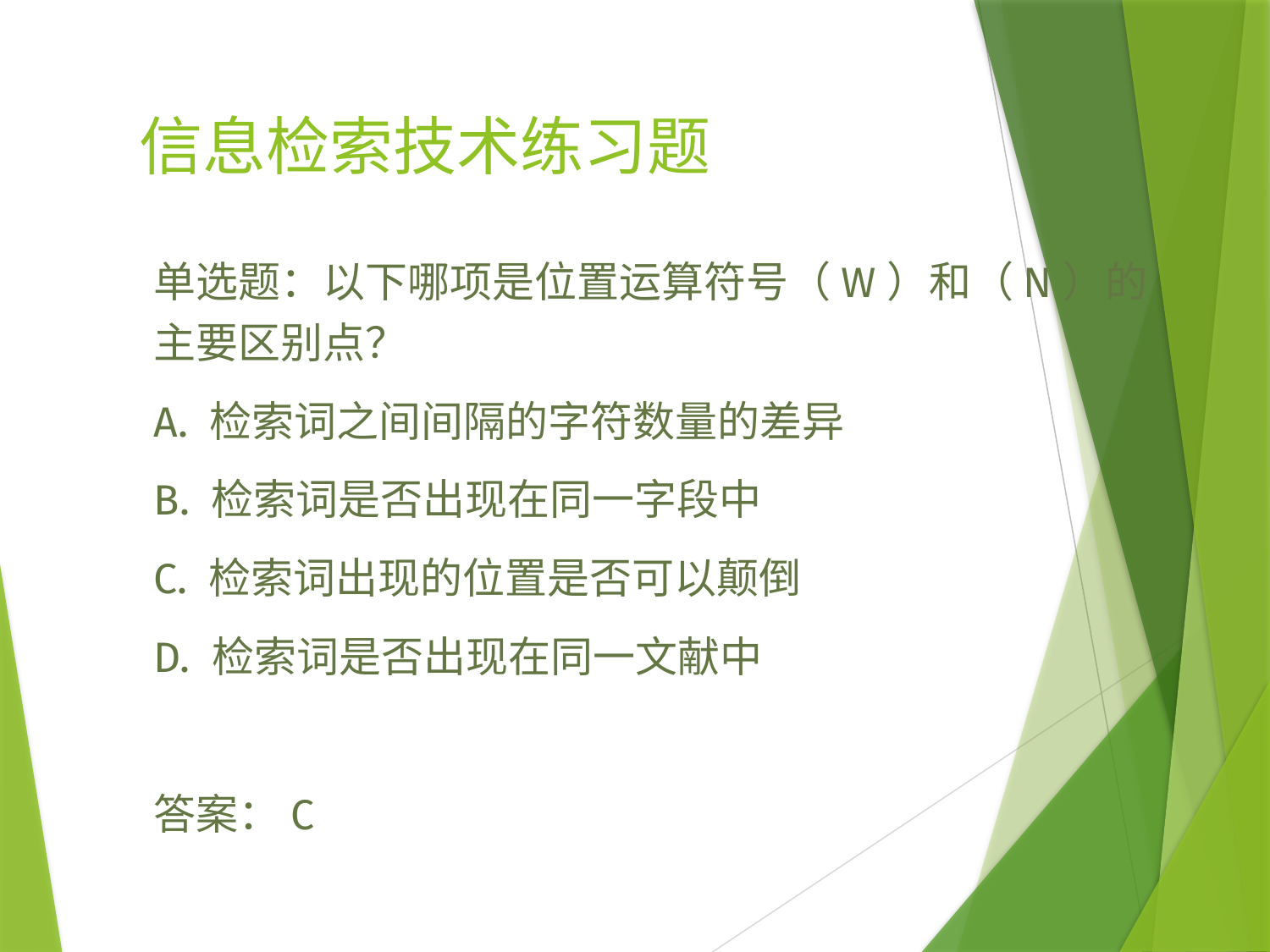

# 信息检索技术练习题
单选题：以下哪项是位置运算符号（W）和（N）的主要区别点？
A. 检索词之间间隔的字符数量的差异
B. 检索词是否出现在同一字段中
C. 检索词出现的位置是否可以颠倒
D. 检索词是否出现在同一文献中

答案：C